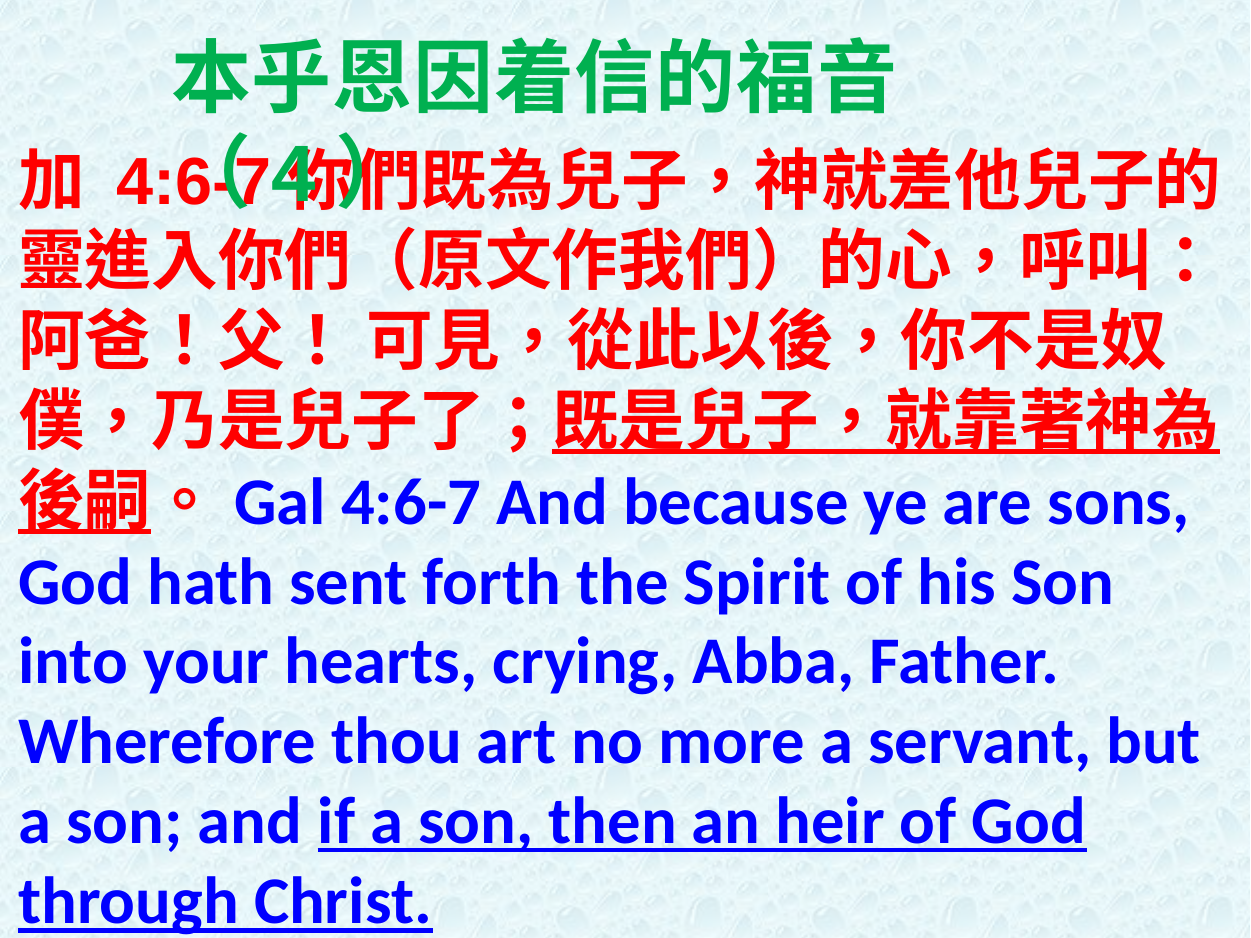

本乎恩因着信的福音（4）
加 4:6-7你們既為兒子，神就差他兒子的靈進入你們（原文作我們）的心，呼叫：阿爸！父！ 可見，從此以後，你不是奴僕，乃是兒子了；既是兒子，就靠著神為後嗣。Gal 4:6-7 And because ye are sons, God hath sent forth the Spirit of his Son into your hearts, crying, Abba, Father. Wherefore thou art no more a servant, but a son; and if a son, then an heir of God through Christ.